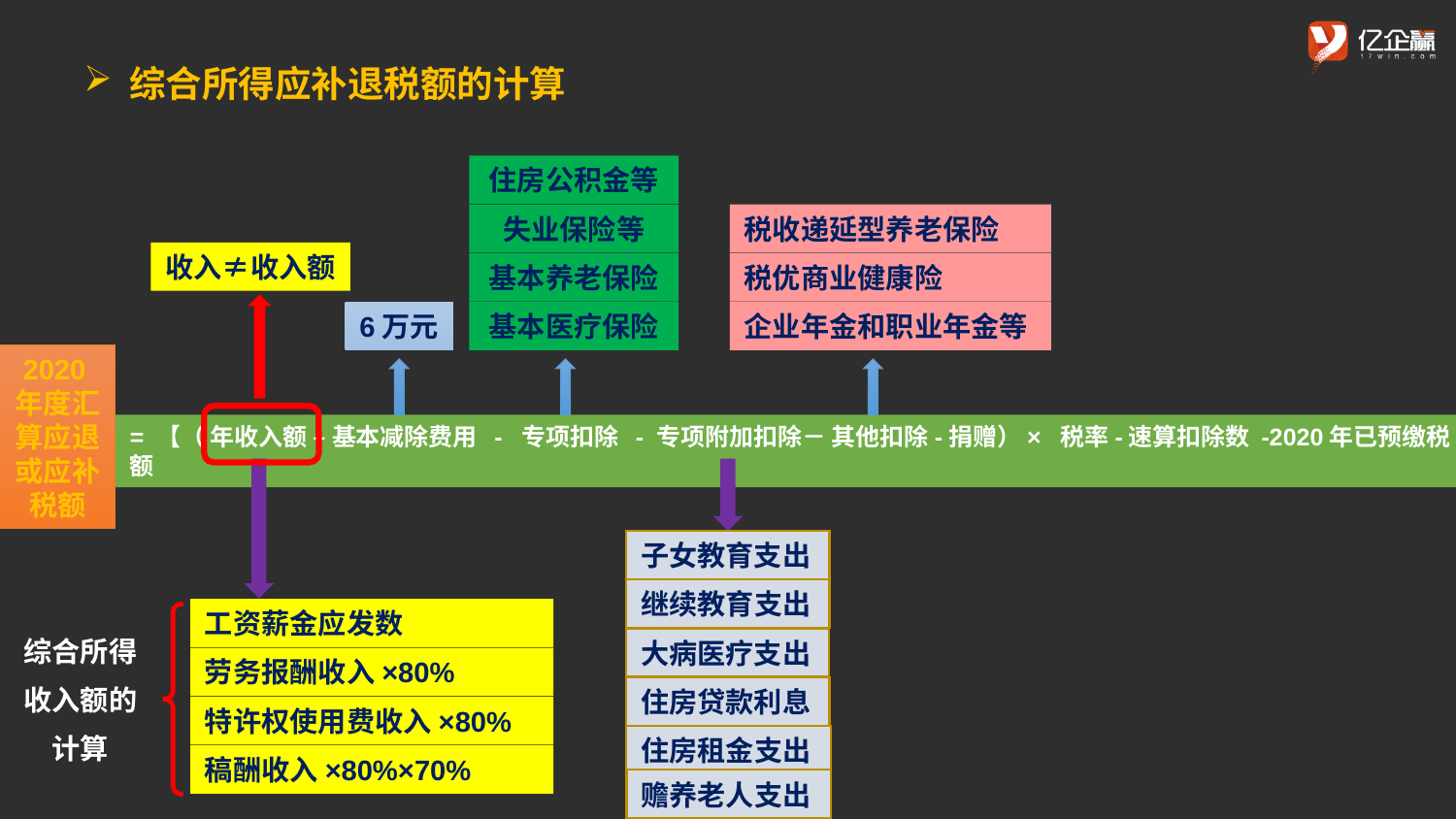

综合所得应补退税额的计算
住房公积金等
失业保险等
税收递延型养老保险
收入≠收入额
基本养老保险
税优商业健康险

6万元
基本医疗保险
企业年金和职业年金等
2020年度汇算应退或应补税额

= 【（ 年收入额 – 基本减除费用  -  专项扣除  - 专项附加扣除－ 其他扣除-捐赠）×  税率-速算扣除数 -2020年已预缴税额

子女教育支出
继续教育支出
工资薪金应发数

综合所得
收入额的计算
大病医疗支出
劳务报酬收入×80%
住房贷款利息
特许权使用费收入×80%
住房租金支出
稿酬收入×80%×70%
赡养老人支出